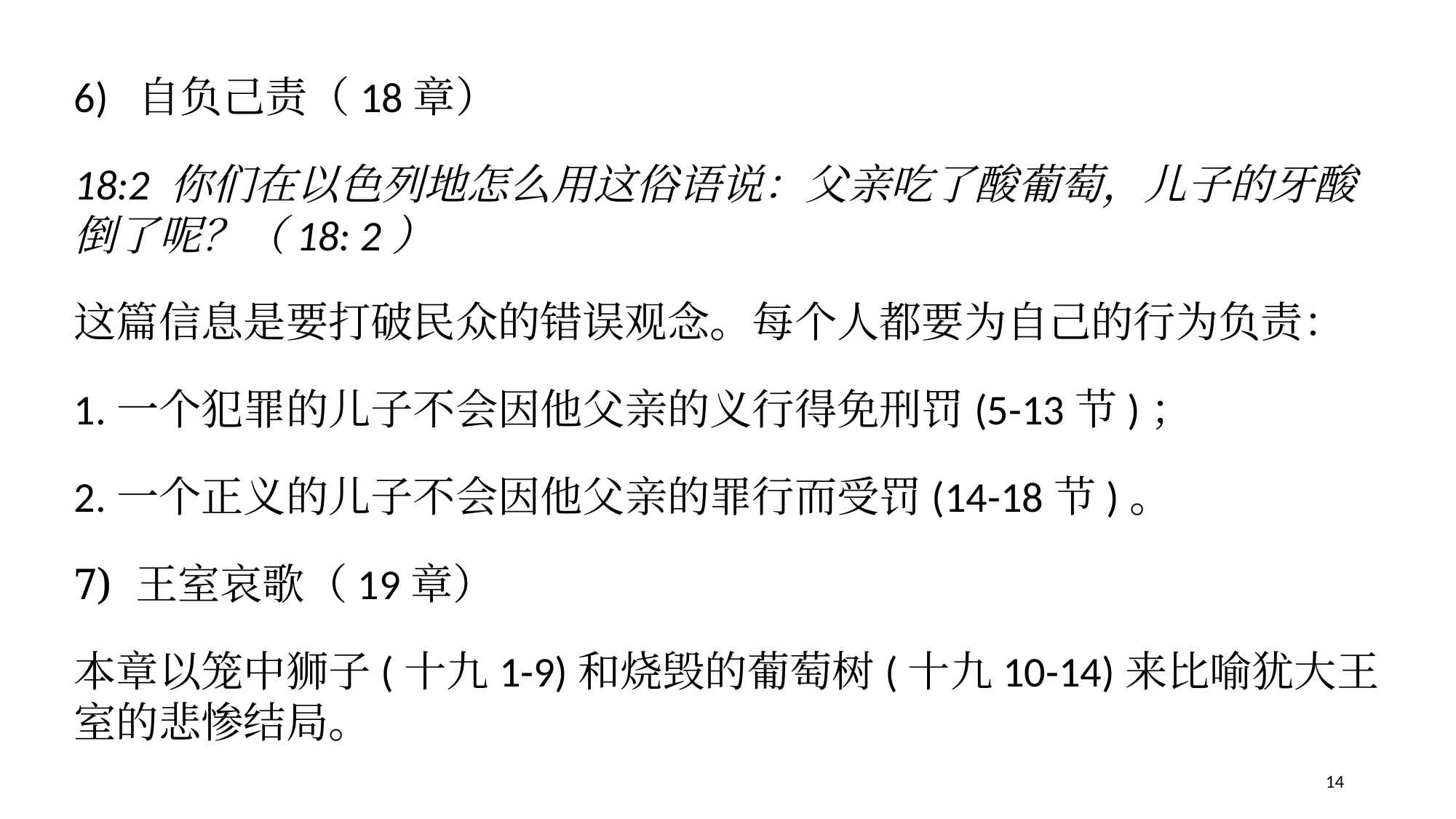

6)  自负己责（18章）
18:2 你们在以色列地怎么用这俗语说：父亲吃了酸葡萄，儿子的牙酸倒了呢？（18: 2）
这篇信息是要打破民众的错误观念。每个人都要为自己的行为负责：
1.一个犯罪的儿子不会因他父亲的义行得免刑罚(5-13节)；
2.一个正义的儿子不会因他父亲的罪行而受罚(14-18节)。
王室哀歌（19章）
本章以笼中狮子(十九1-9)和烧毁的葡萄树(十九10-14)来比喻犹大王室的悲惨结局。
14